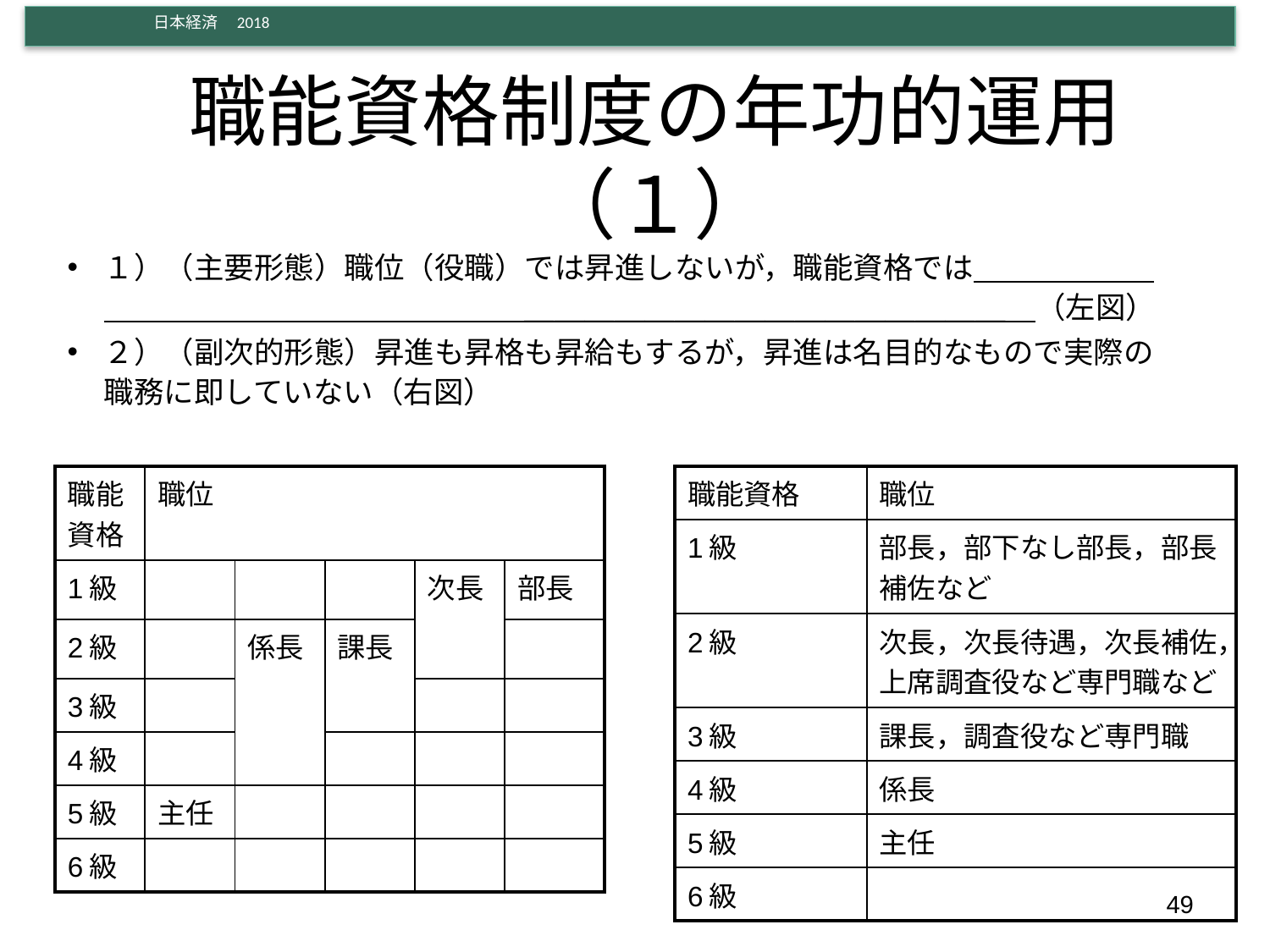

# 職能資格制度の年功的運用（１）
１）（主要形態）職位（役職）では昇進しないが，職能資格では　　　　　　　　　　　　　　　　　　　　＿＿＿＿＿＿＿＿＿＿＿＿＿＿＿＿　（左図）
２）（副次的形態）昇進も昇格も昇給もするが，昇進は名目的なもので実際の職務に即していない（右図）

| 職能資格 | 職位 |  |  |  |  |
| --- | --- | --- | --- | --- | --- |
| 1級 |  |  |  | 次長 | 部長 |
| 2級 |  | 係長 | 課長 |  |  |
| 3級 |  |  |  |  |  |
| 4級 |  |  |  |  |  |
| 5級 | 主任 |  |  |  |  |
| 6級 |  |  |  |  |  |
| 職能資格 | 職位 |
| --- | --- |
| 1級 | 部長，部下なし部長，部長補佐など |
| 2級 | 次長，次長待遇，次長補佐，上席調査役など専門職など |
| 3級 | 課長，調査役など専門職 |
| 4級 | 係長 |
| 5級 | 主任 |
| 6級 |  |
49